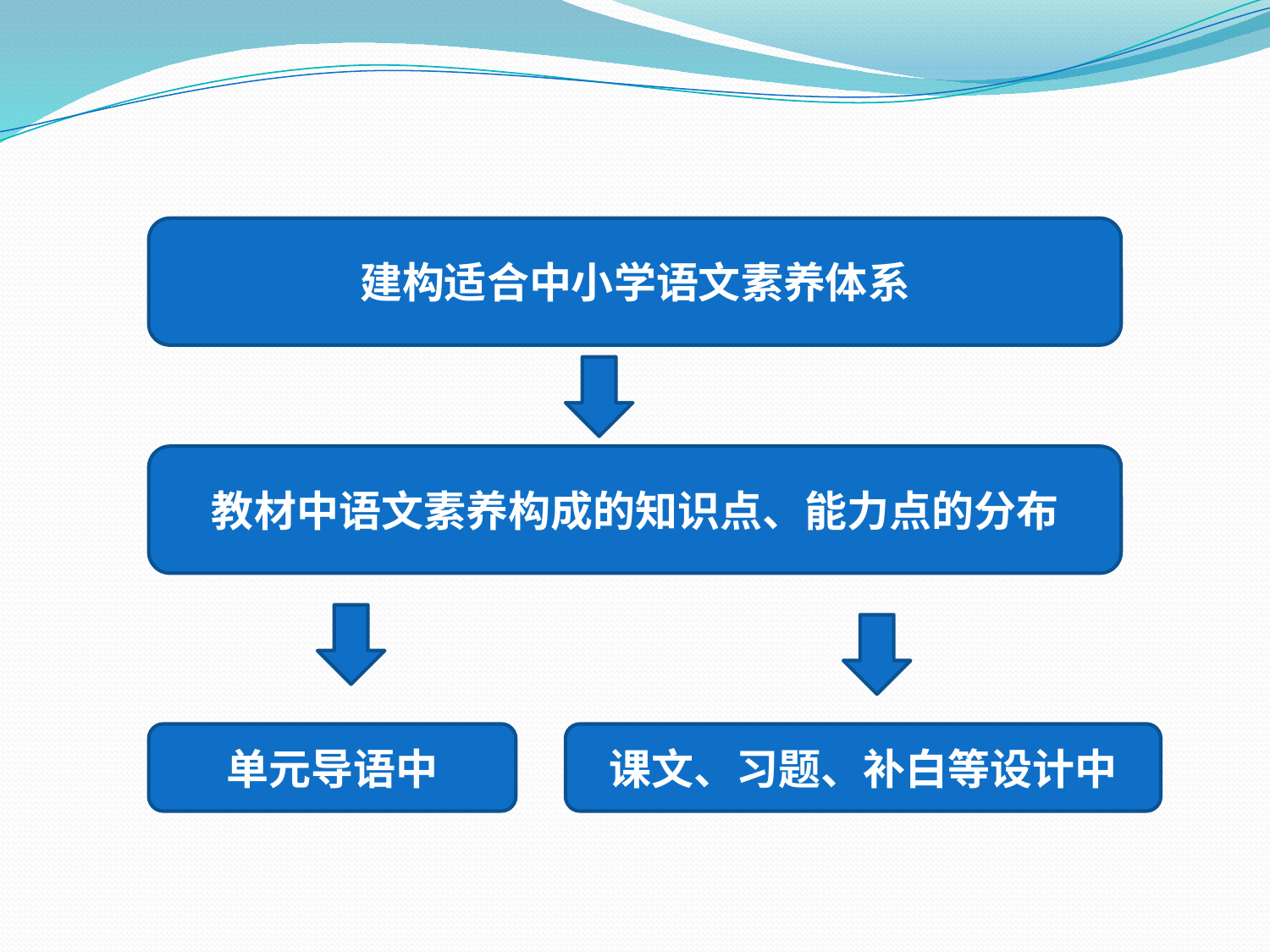

建构适合中小学语文素养体系

教材中语文素养构成的知识点、能力点的分布

单元导语中
课文、习题、补白等设计中